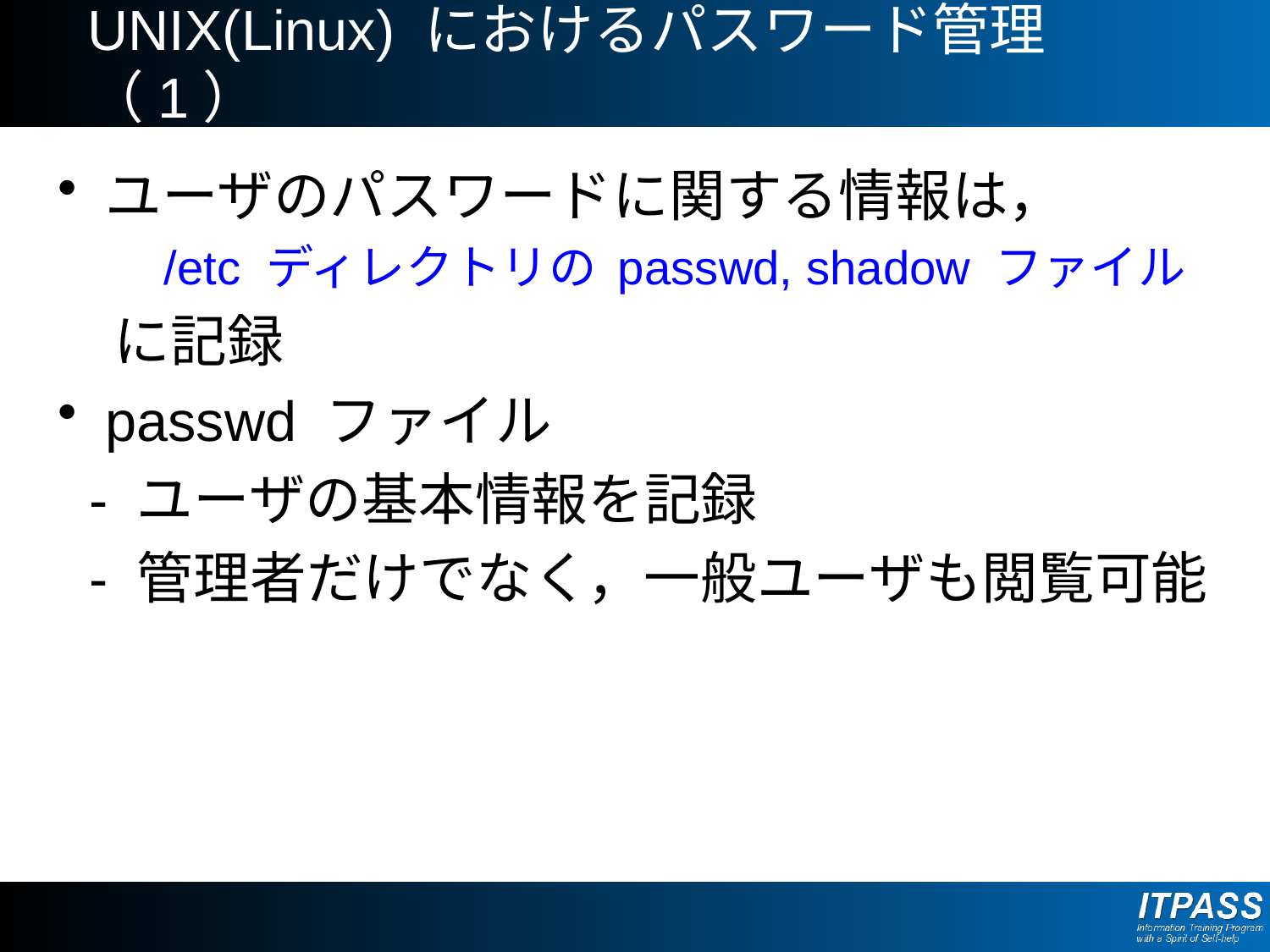

# UNIX(Linux) におけるパスワード管理（1）
ユーザのパスワードに関する情報は，
　　/etc ディレクトリの passwd, shadow ファイル
　に記録
passwd ファイル
  - ユーザの基本情報を記録
  - 管理者だけでなく，一般ユーザも閲覧可能